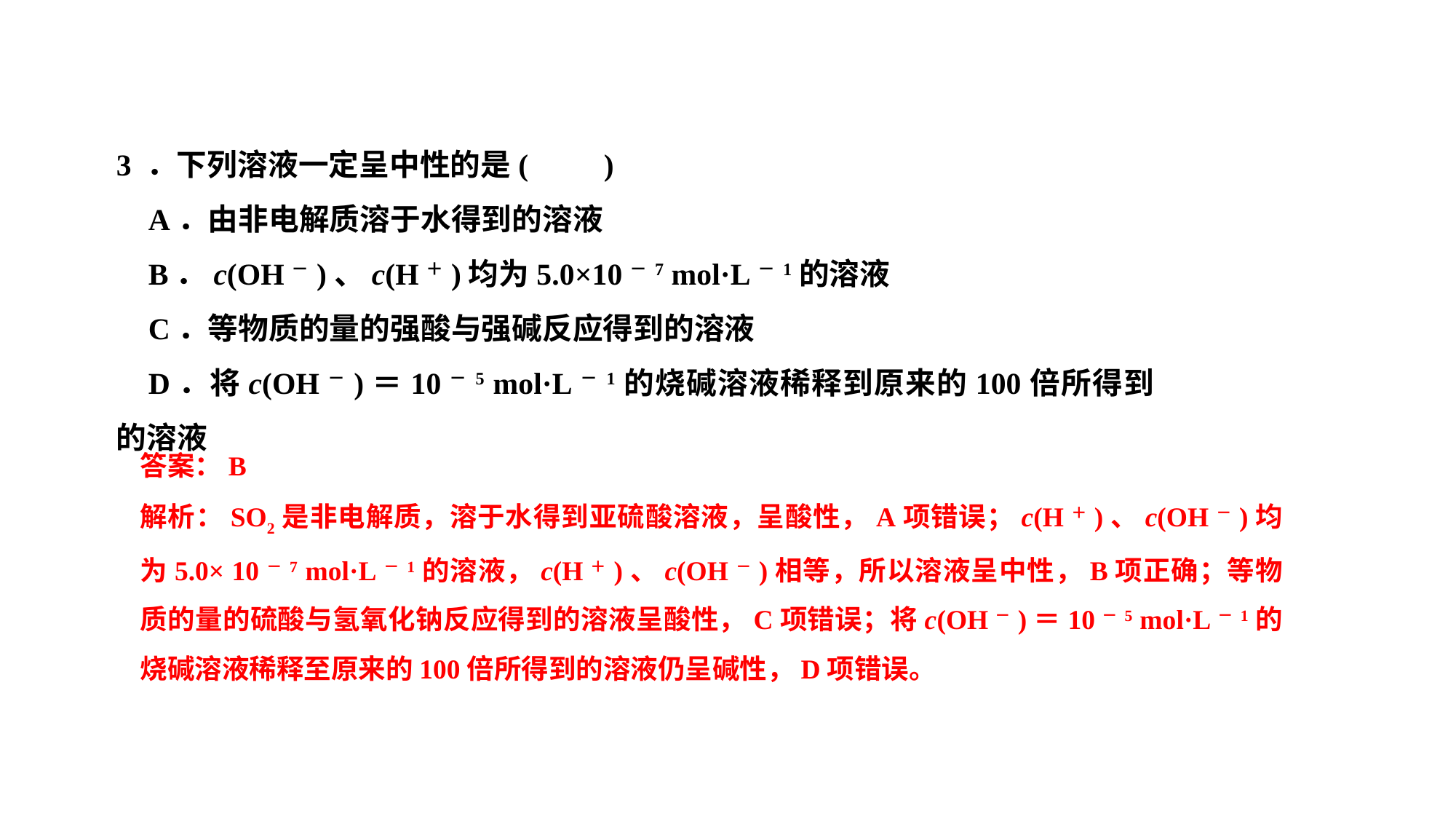

3 ．下列溶液一定呈中性的是(　　)
A．由非电解质溶于水得到的溶液
B．c(OH－)、c(H＋)均为5.0×10－7 mol·L－1的溶液
C．等物质的量的强酸与强碱反应得到的溶液
D．将c(OH－)＝10－5 mol·L－1的烧碱溶液稀释到原来的100倍所得到的溶液
答案：B
解析：SO2是非电解质，溶于水得到亚硫酸溶液，呈酸性，A项错误；c(H＋)、c(OH－)均为5.0× 10－7 mol·L－1的溶液，c(H＋)、c(OH－)相等，所以溶液呈中性，B项正确；等物质的量的硫酸与氢氧化钠反应得到的溶液呈酸性，C项错误；将c(OH－)＝10－5 mol·L－1的烧碱溶液稀释至原来的100倍所得到的溶液仍呈碱性，D项错误。